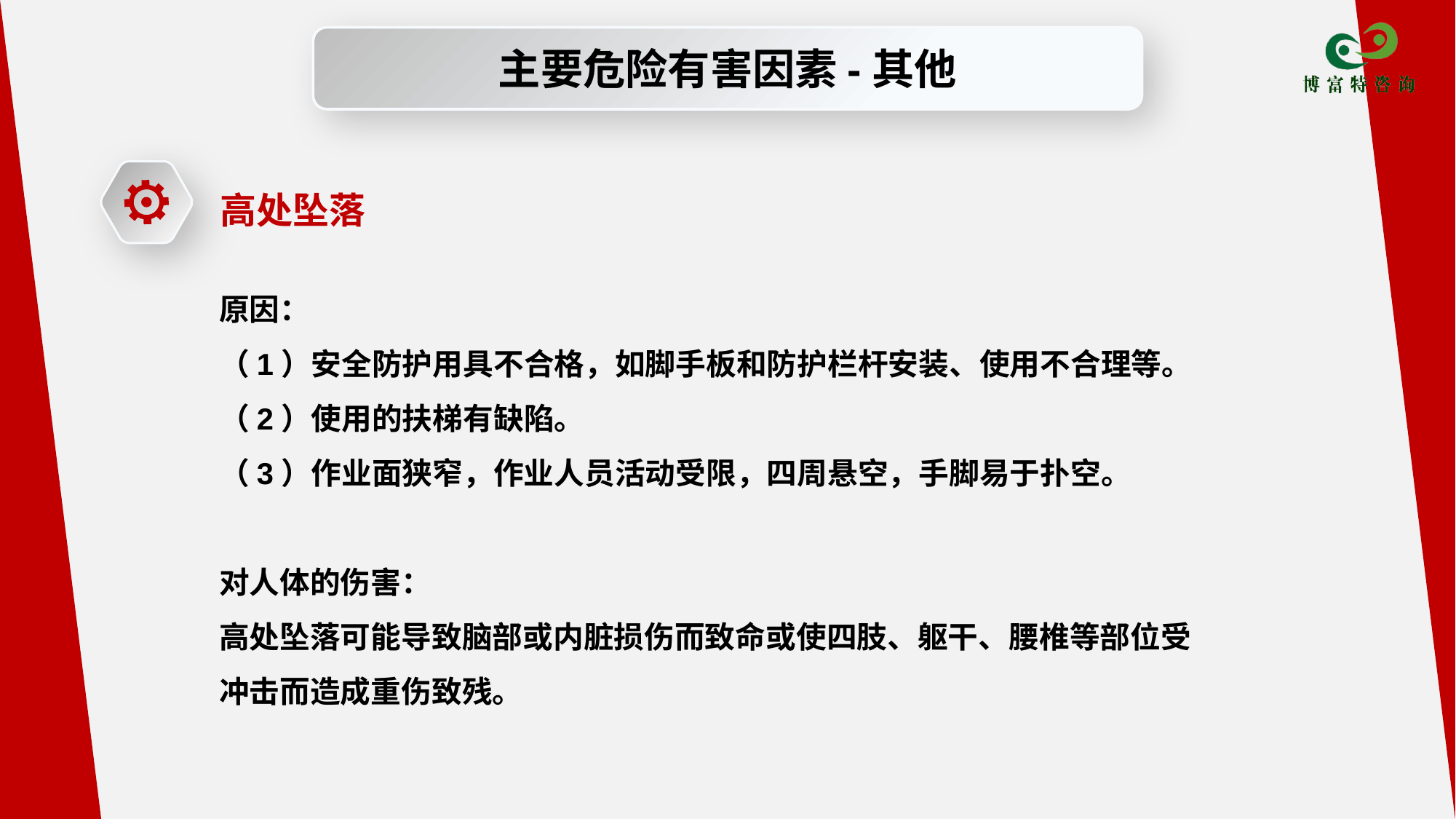

主要危险有害因素-其他

高处坠落

原因：
（1）安全防护用具不合格，如脚手板和防护栏杆安装、使用不合理等。
（2）使用的扶梯有缺陷。
（3）作业面狭窄，作业人员活动受限，四周悬空，手脚易于扑空。

对人体的伤害：
高处坠落可能导致脑部或内脏损伤而致命或使四肢、躯干、腰椎等部位受冲击而造成重伤致残。